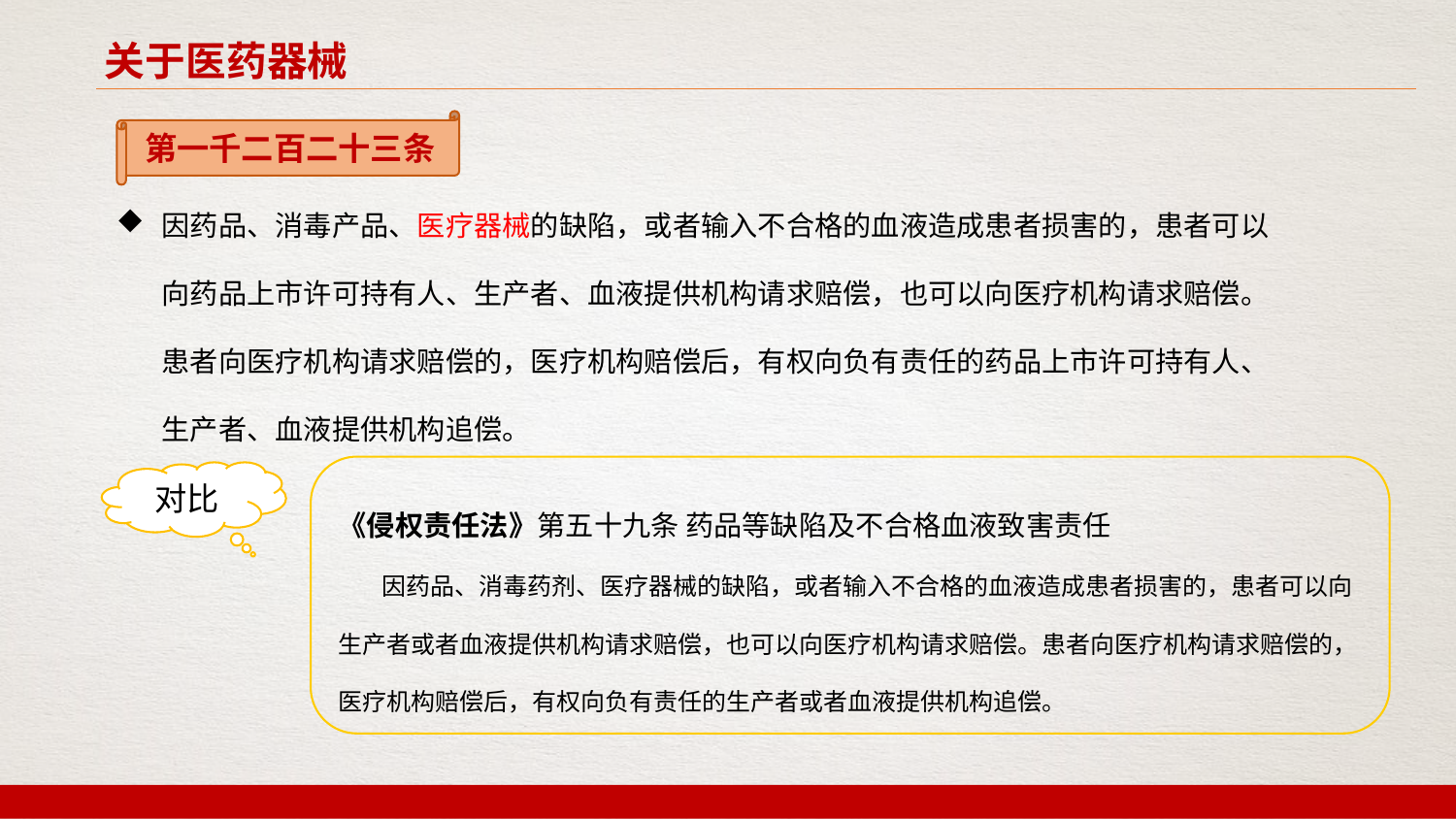

关于医药器械
第一千二百二十三条
因药品、消毒产品、医疗器械的缺陷，或者输入不合格的血液造成患者损害的，患者可以向药品上市许可持有人、生产者、血液提供机构请求赔偿，也可以向医疗机构请求赔偿。患者向医疗机构请求赔偿的，医疗机构赔偿后，有权向负有责任的药品上市许可持有人、生产者、血液提供机构追偿。
《侵权责任法》第五十九条 药品等缺陷及不合格血液致害责任
       因药品、消毒药剂、医疗器械的缺陷，或者输入不合格的血液造成患者损害的，患者可以向生产者或者血液提供机构请求赔偿，也可以向医疗机构请求赔偿。患者向医疗机构请求赔偿的，医疗机构赔偿后，有权向负有责任的生产者或者血液提供机构追偿。
对比